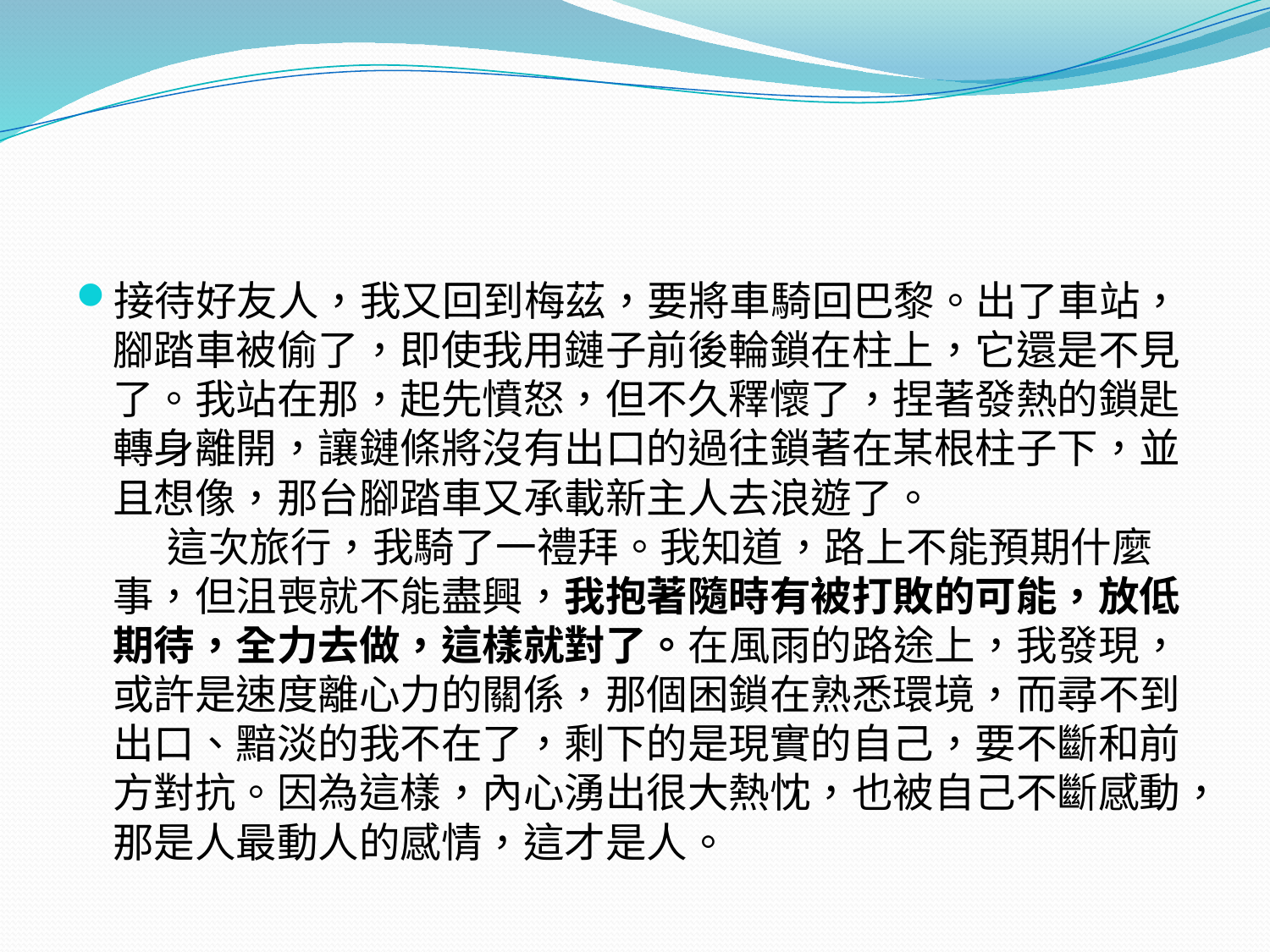

#
接待好友人，我又回到梅茲，要將車騎回巴黎。出了車站，腳踏車被偷了，即使我用鏈子前後輪鎖在柱上，它還是不見了。我站在那，起先憤怒，但不久釋懷了，捏著發熱的鎖匙轉身離開，讓鏈條將沒有出口的過往鎖著在某根柱子下，並且想像，那台腳踏車又承載新主人去浪遊了。 
      這次旅行，我騎了一禮拜。我知道，路上不能預期什麼事，但沮喪就不能盡興，我抱著隨時有被打敗的可能，放低期待，全力去做，這樣就對了。在風雨的路途上，我發現，或許是速度離心力的關係，那個困鎖在熟悉環境，而尋不到出口、黯淡的我不在了，剩下的是現實的自己，要不斷和前方對抗。因為這樣，內心湧出很大熱忱，也被自己不斷感動，那是人最動人的感情，這才是人。